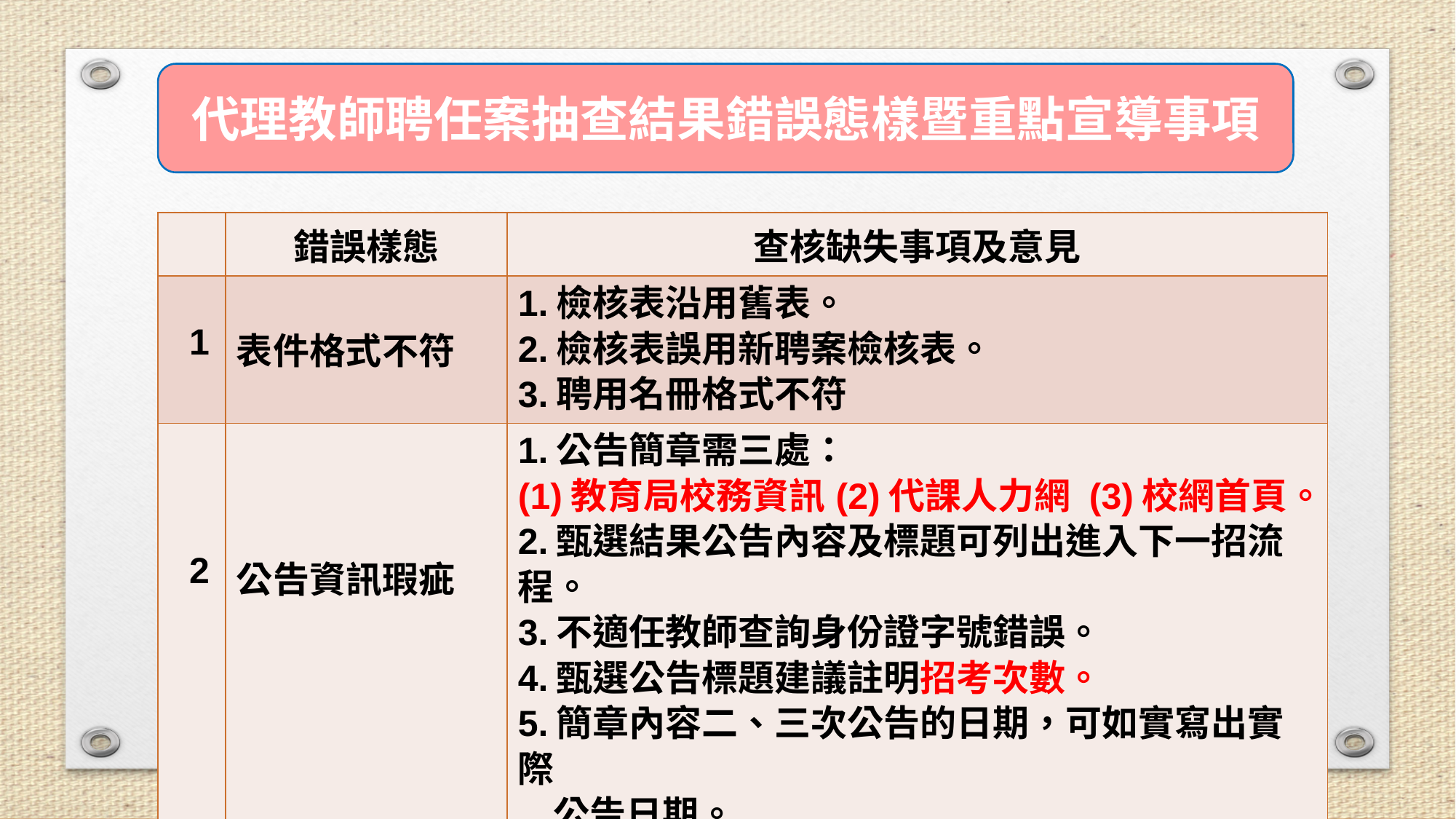

代理教師聘任案抽查結果錯誤態樣暨重點宣導事項
|  | 錯誤樣態 | 查核缺失事項及意見 |
| --- | --- | --- |
| 1 | 表件格式不符 | 1.檢核表沿用舊表。 2.檢核表誤用新聘案檢核表。 3.聘用名冊格式不符 |
| 2 | 公告資訊瑕疵 | 1.公告簡章需三處： (1)教育局校務資訊(2)代課人力網 (3)校網首頁。 2.甄選結果公告內容及標題可列出進入下一招流程。 3.不適任教師查詢身份證字號錯誤。 4.甄選公告標題建議註明招考次數。 5.簡章內容二、三次公告的日期，可如實寫出實際 公告日期。 |